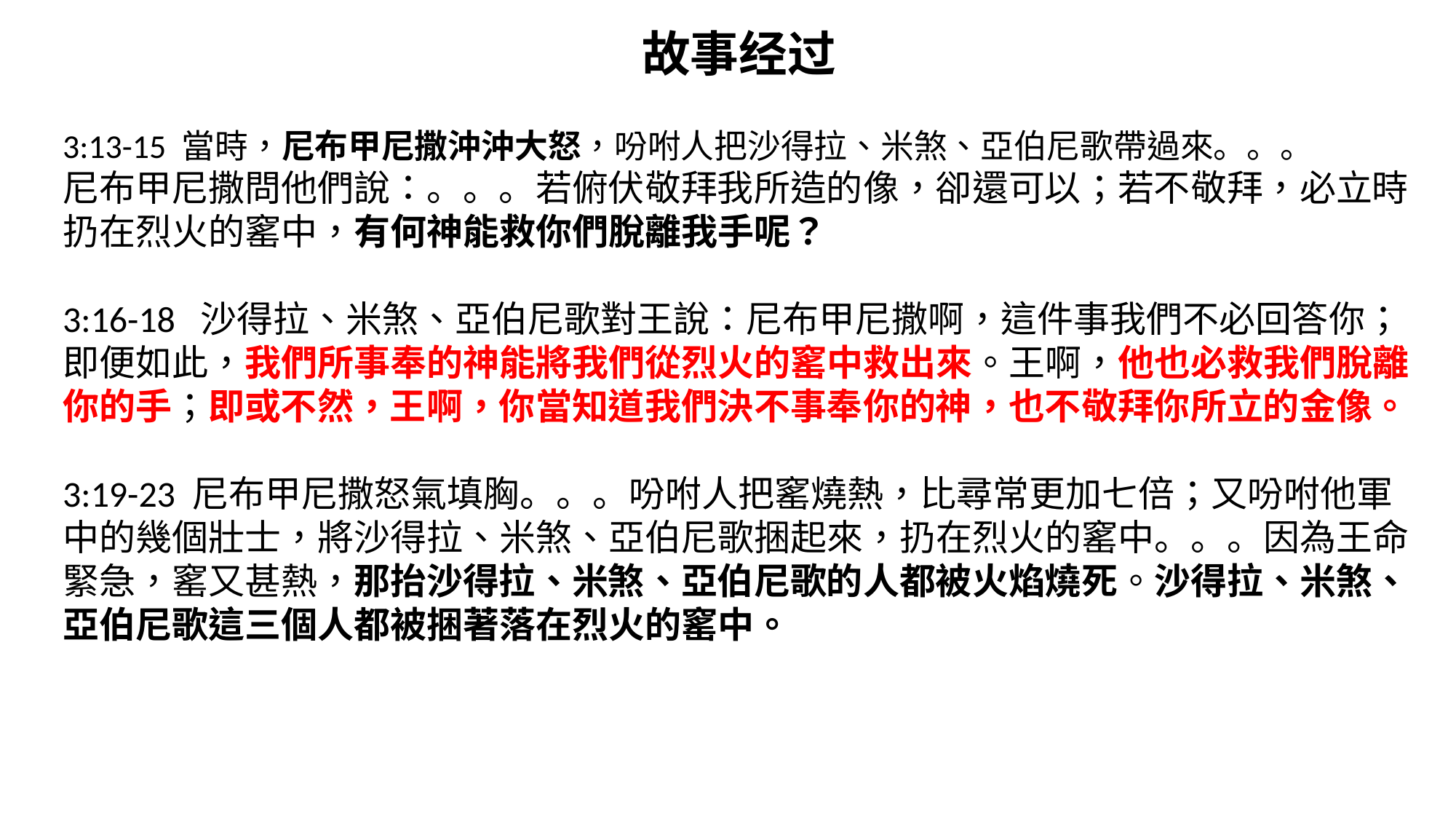

故事经过

3:13-15 當時，尼布甲尼撒沖沖大怒，吩咐人把沙得拉、米煞、亞伯尼歌帶過來。。。
尼布甲尼撒問他們說：。。。若俯伏敬拜我所造的像，卻還可以；若不敬拜，必立時扔在烈火的窰中，有何神能救你們脫離我手呢？

3:16-18  沙得拉、米煞、亞伯尼歌對王說：尼布甲尼撒啊，這件事我們不必回答你；
即便如此，我們所事奉的神能將我們從烈火的窰中救出來。王啊，他也必救我們脫離你的手；即或不然，王啊，你當知道我們決不事奉你的神，也不敬拜你所立的金像。

3:19-23 尼布甲尼撒怒氣填胸。。。吩咐人把窰燒熱，比尋常更加七倍；又吩咐他軍中的幾個壯士，將沙得拉、米煞、亞伯尼歌捆起來，扔在烈火的窰中。。。因為王命緊急，窰又甚熱，那抬沙得拉、米煞、亞伯尼歌的人都被火焰燒死。沙得拉、米煞、亞伯尼歌這三個人都被捆著落在烈火的窰中。